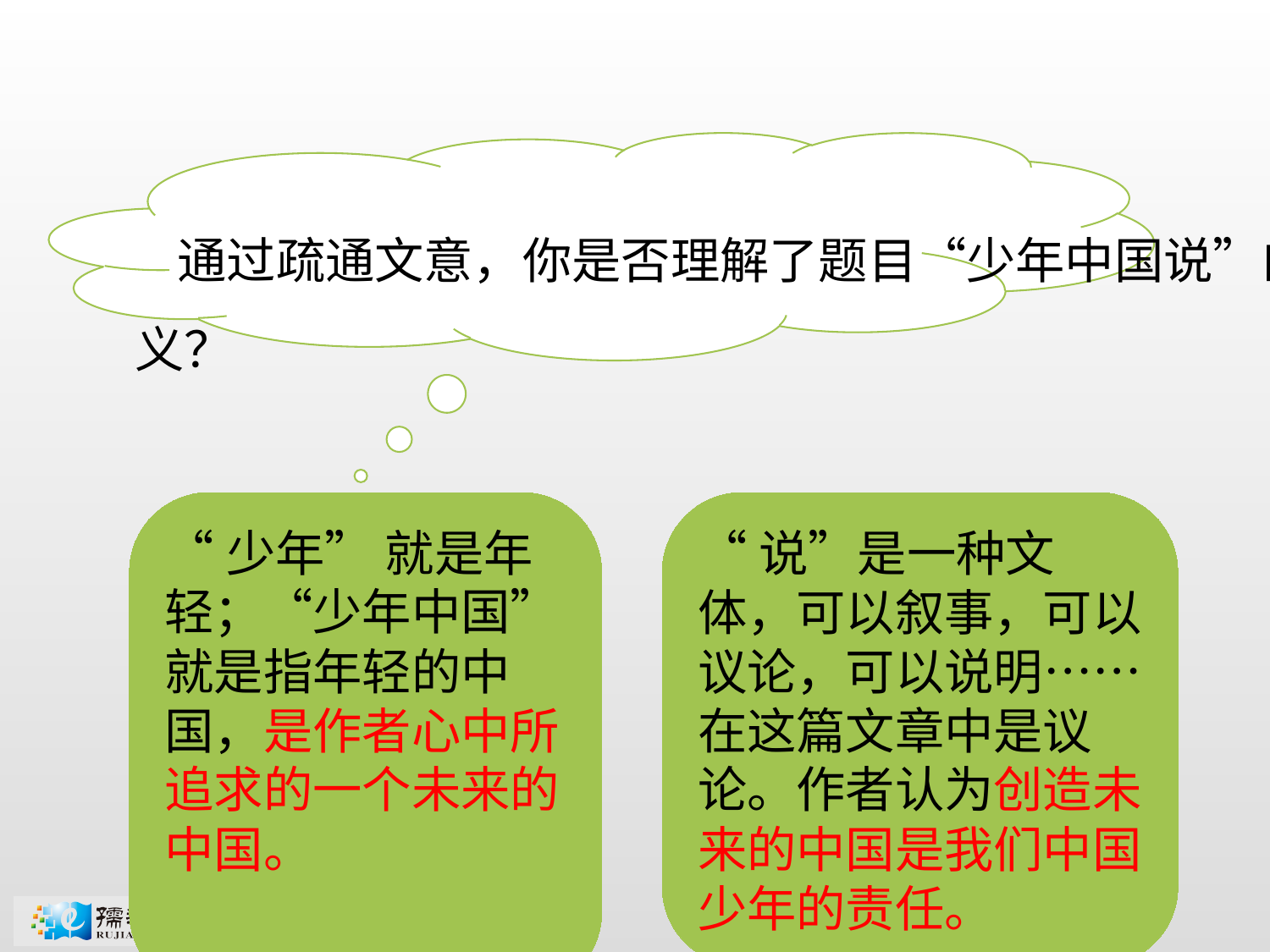

通过疏通文意，你是否理解了题目“少年中国说”的含义？
“少年” 就是年轻；“少年中国” 就是指年轻的中国，是作者心中所追求的一个未来的中国。

“说”是一种文体，可以叙事，可以议论，可以说明……在这篇文章中是议论。作者认为创造未来的中国是我们中国少年的责任。